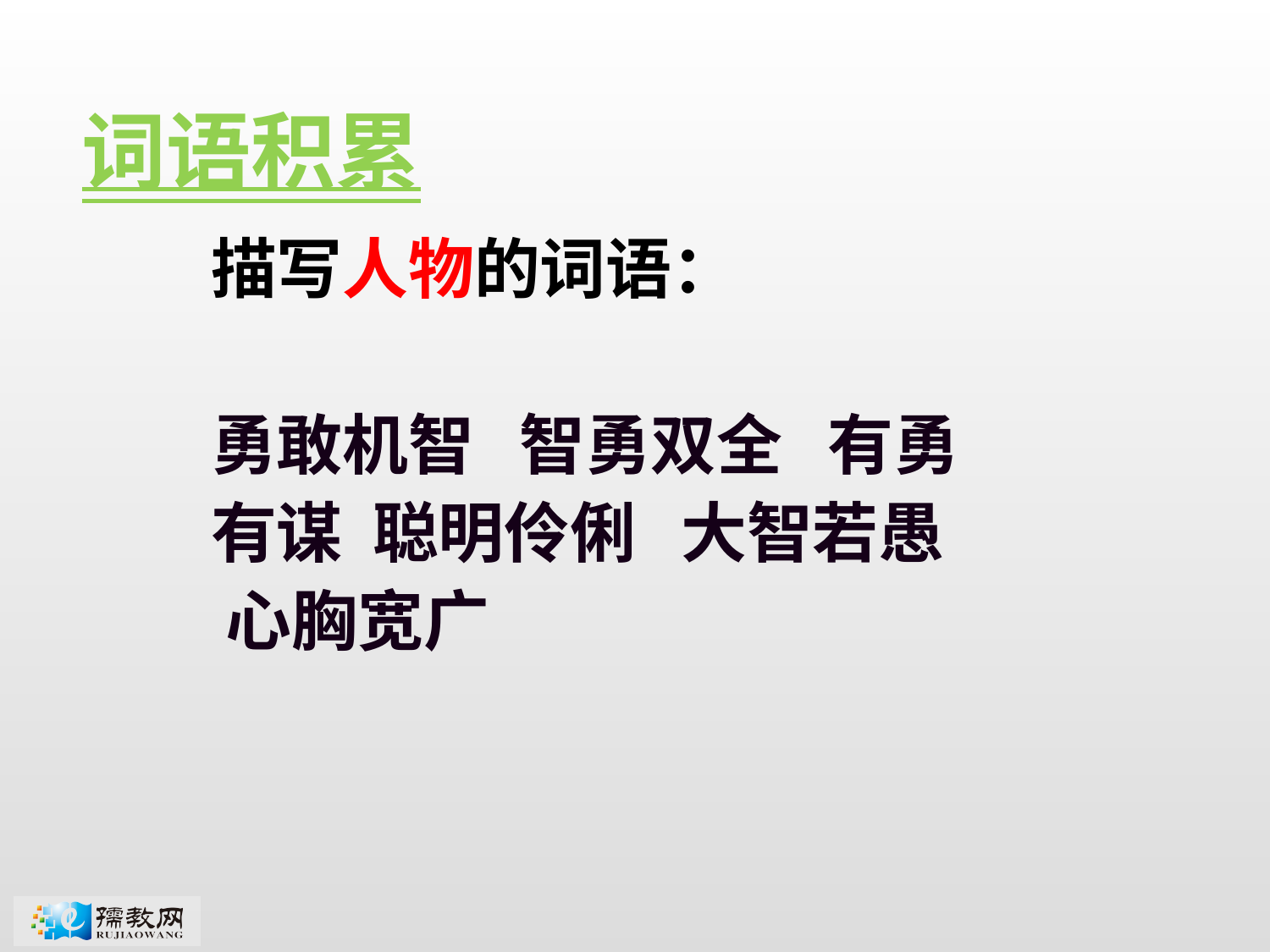

词语积累
描写人物的词语：

勇敢机智   智勇双全   有勇有谋  聪明伶俐   大智若愚   心胸宽广